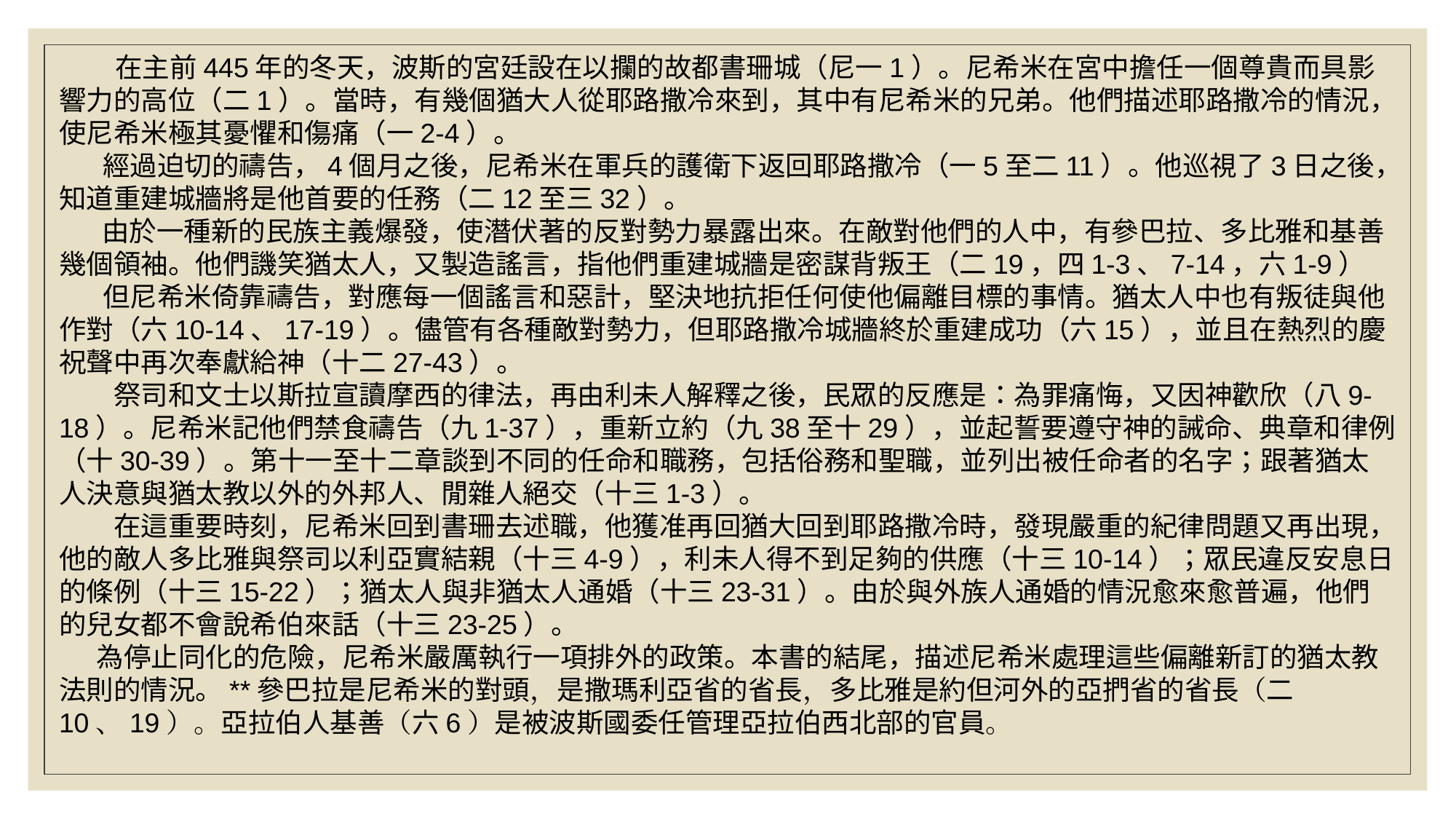

在主前445年的冬天，波斯的宮廷設在以攔的故都書珊城（尼一1）。尼希米在宮中擔任一個尊貴而具影響力的高位（二1）。當時，有幾個猶大人從耶路撒冷來到，其中有尼希米的兄弟。他們描述耶路撒冷的情況，使尼希米極其憂懼和傷痛（一2-4）。
      經過迫切的禱告，4個月之後，尼希米在軍兵的護衛下返回耶路撒冷（一5至二11）。他巡視了3日之後，知道重建城牆將是他首要的任務（二12至三32）。
       由於一種新的民族主義爆發，使潛伏著的反對勢力暴露出來。在敵對他們的人中，有參巴拉、多比雅和基善幾個領袖。他們譏笑猶太人，又製造謠言，指他們重建城牆是密謀背叛王（二19，四1-3、7-14，六1-9）
      但尼希米倚靠禱告，對應每一個謠言和惡計，堅決地抗拒任何使他偏離目標的事情。猶太人中也有叛徒與他作對（六10-14、17-19）。儘管有各種敵對勢力，但耶路撒冷城牆終於重建成功（六15），並且在熱烈的慶祝聲中再次奉獻給神（十二27-43）。
　　祭司和文士以斯拉宣讀摩西的律法，再由利未人解釋之後，民眾的反應是：為罪痛悔，又因神歡欣（八9-18）。尼希米記他們禁食禱告（九1-37），重新立約（九38至十29），並起誓要遵守神的誡命、典章和律例（十30-39）。第十一至十二章談到不同的任命和職務，包括俗務和聖職，並列出被任命者的名字；跟著猶太人決意與猶太教以外的外邦人、閒雜人絕交（十三1-3）。
　　在這重要時刻，尼希米回到書珊去述職，他獲准再回猶大回到耶路撒冷時，發現嚴重的紀律問題又再出現，他的敵人多比雅與祭司以利亞實結親（十三4-9），利未人得不到足夠的供應（十三10-14）；眾民違反安息日的條例（十三15-22）；猶太人與非猶太人通婚（十三23-31）。由於與外族人通婚的情況愈來愈普遍，他們的兒女都不會說希伯來話（十三23-25）。
     為停止同化的危險，尼希米嚴厲執行一項排外的政策。本書的結尾，描述尼希米處理這些偏離新訂的猶太教法則的情況。**參巴拉是尼希米的對頭，是撒瑪利亞省的省長，多比雅是約但河外的亞捫省的省長（二10、19）。亞拉伯人基善（六6）是被波斯國委任管理亞拉伯西北部的官員。